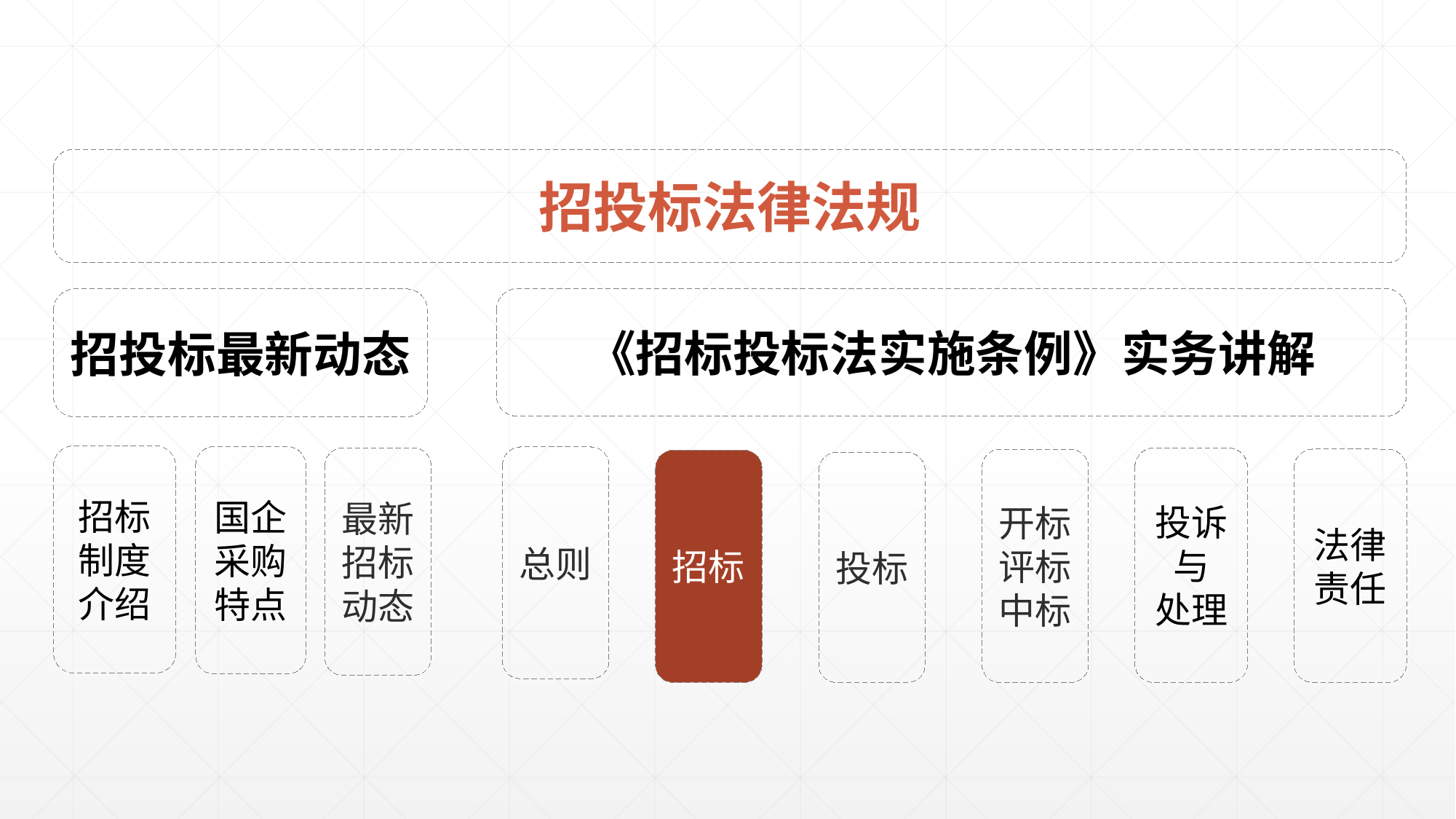

招投标法律法规
《招标投标法实施条例》实务讲解
招投标最新动态
招标
制度
介绍
国企
采购
特点
总则
最新
招标
动态
投诉
与
处理
法律
责任
开标
评标
中标
招标
投标